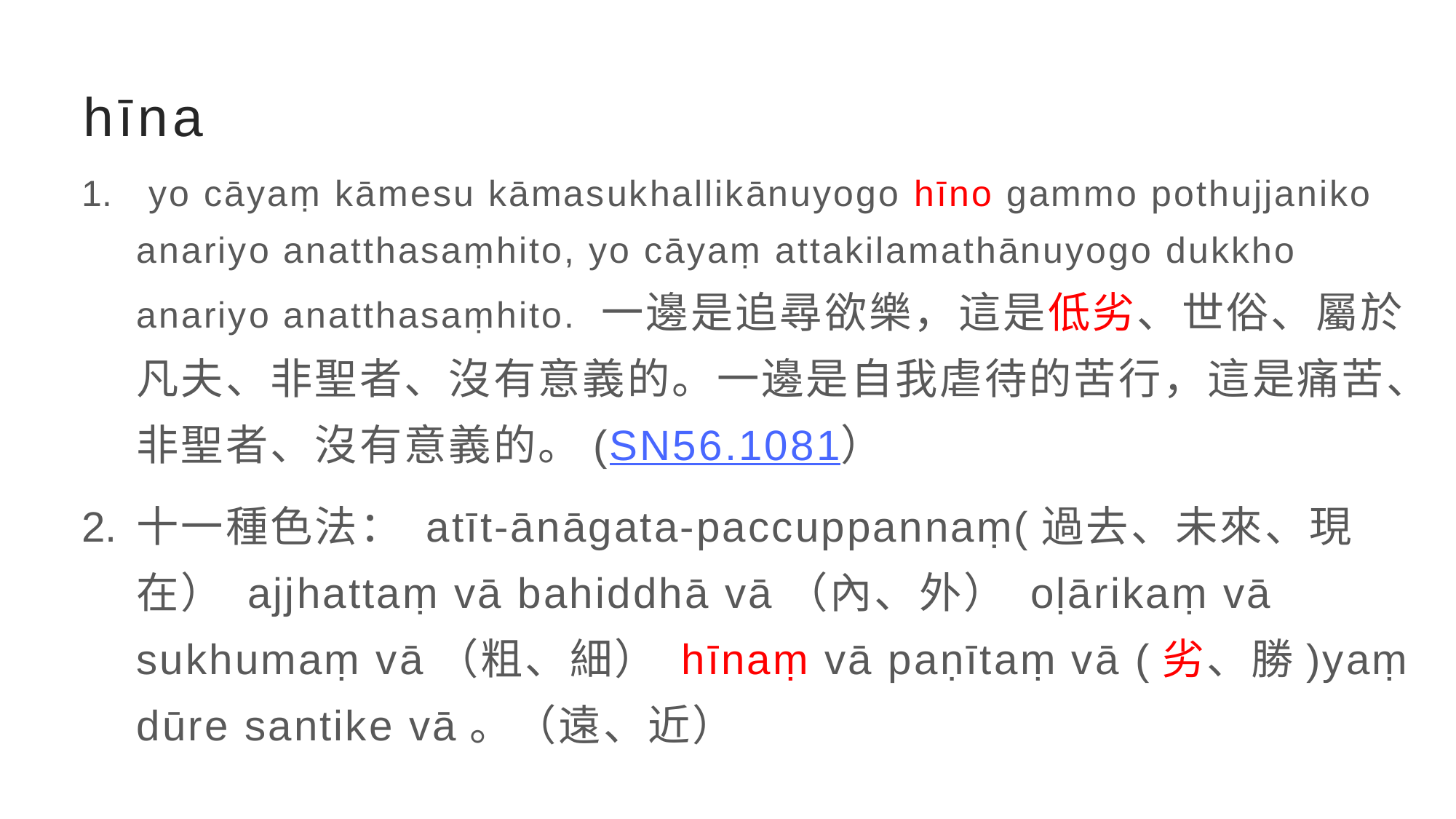

# hīna
 yo cāyaṃ kāmesu kāmasukhallikānuyogo hīno gammo pothujjaniko anariyo anatthasaṃhito, yo cāyaṃ attakilamathānuyogo dukkho anariyo anatthasaṃhito. 一邊是追尋欲樂，這是低劣、世俗、屬於凡夫、非聖者、沒有意義的。一邊是自我虐待的苦行，這是痛苦、非聖者、沒有意義的。(SN56.1081）
十一種色法： atīt-ānāgata-paccuppannaṃ(過去、未來、現在） ajjhattaṃ vā bahiddhā vā（內、外） oḷārikaṃ vā sukhumaṃ vā（粗、細） hīnaṃ vā paṇītaṃ vā (劣、勝)yaṃ dūre santike vā。（遠、近）